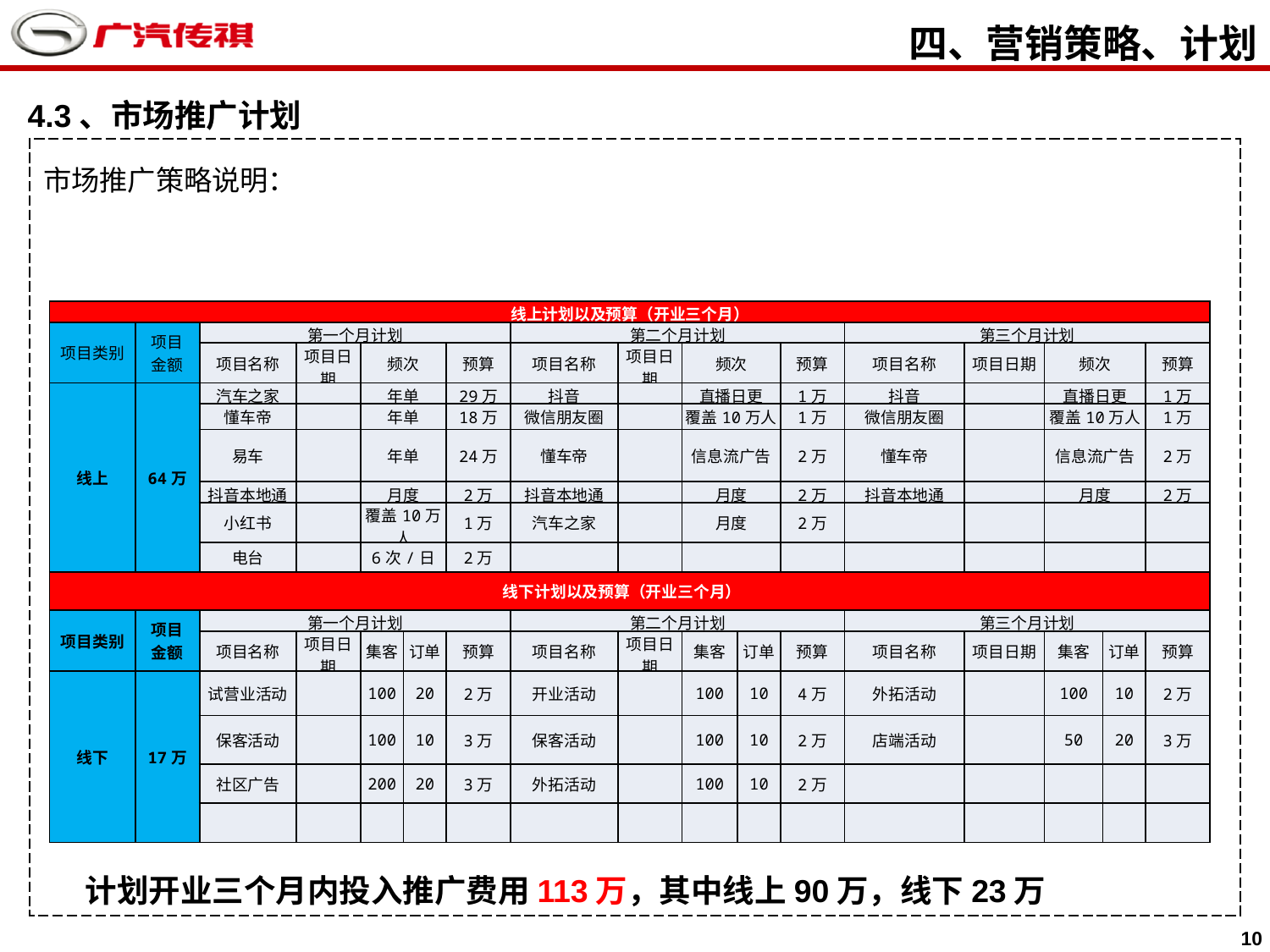

四、营销策略、计划
4.3、市场推广计划

市场推广策略说明：

| 线上计划以及预算（开业三个月） |  |  |  |  |  |  |  |  |  |  |  |  |  |  |  |  |
| --- | --- | --- | --- | --- | --- | --- | --- | --- | --- | --- | --- | --- | --- | --- | --- | --- |
| 项目类别 | 项目 金额 | 第一个月计划 |  |  |  |  | 第二个月计划 |  |  |  |  | 第三个月计划 |  |  |  |  |
|  |  | 项目名称 | 项目日期 | 频次 |  | 预算 | 项目名称 | 项目日期 | 频次 |  | 预算 | 项目名称 | 项目日期 | 频次 |  | 预算 |
| 线上 | 64万 | 汽车之家 |  | 年单 |  | 29万 | 抖音 |  | 直播日更 |  | 1万 | 抖音 |  | 直播日更 |  | 1万 |
|  |  | 懂车帝 |  | 年单 |  | 18万 | 微信朋友圈 |  | 覆盖10万人 |  | 1万 | 微信朋友圈 |  | 覆盖10万人 |  | 1万 |
|  |  | 易车 |  | 年单 |  | 24万 | 懂车帝 |  | 信息流广告 |  | 2万 | 懂车帝 |  | 信息流广告 |  | 2万 |
|  |  | 抖音本地通 |  | 月度 |  | 2万 | 抖音本地通 |  | 月度 |  | 2万 | 抖音本地通 |  | 月度 |  | 2万 |
|  |  | 小红书 |  | 覆盖10万人 |  | 1万 | 汽车之家 |  | 月度 |  | 2万 |  |  |  |  |  |
|  |  | 电台 |  | 6次/日 |  | 2万 |  |  |  |  |  |  |  |  |  |  |
| 线下计划以及预算（开业三个月） |  |  |  |  |  |  |  |  |  |  |  |  |  |  |  |  |
| 项目类别 | 项目 金额 | 第一个月计划 |  |  |  |  | 第二个月计划 |  |  |  |  | 第三个月计划 |  |  |  |  |
|  |  | 项目名称 | 项目日期 | 集客 | 订单 | 预算 | 项目名称 | 项目日期 | 集客 | 订单 | 预算 | 项目名称 | 项目日期 | 集客 | 订单 | 预算 |
| 线下 | 17万 | 试营业活动 |  | 100 | 20 | 2万 | 开业活动 |  | 100 | 10 | 4万 | 外拓活动 |  | 100 | 10 | 2万 |
|  |  | 保客活动 |  | 100 | 10 | 3万 | 保客活动 |  | 100 | 10 | 2万 | 店端活动 |  | 50 | 20 | 3万 |
|  |  | 社区广告 |  | 200 | 20 | 3万 | 外拓活动 |  | 100 | 10 | 2万 |  |  |  |  |  |
|  |  |  |  |  |  |  |  |  |  |  |  |  |  |  |  |  |
计划开业三个月内投入推广费用113万，其中线上90万，线下23万